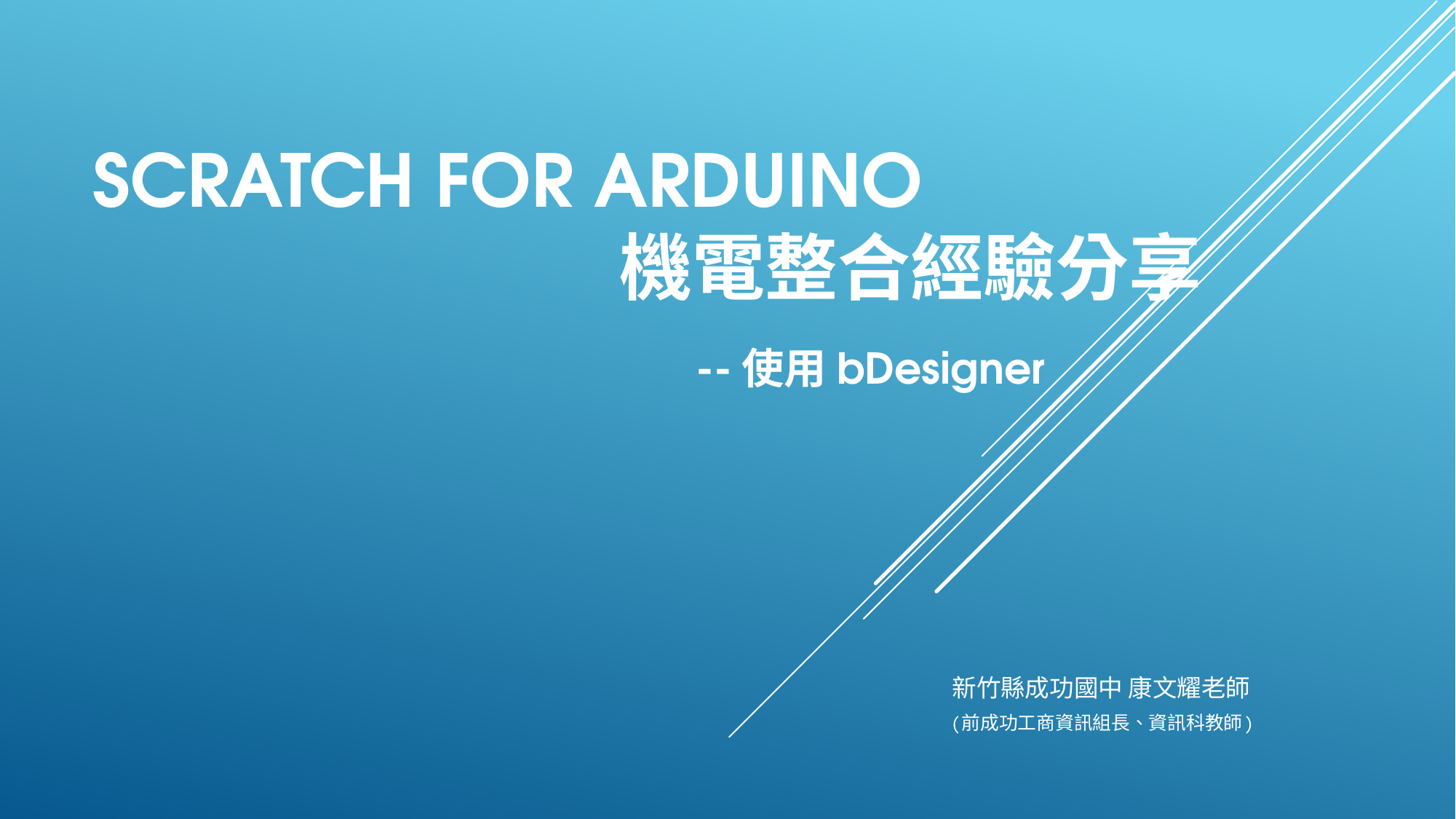

# SCRATCH FOR ARDUINO 機電整合經驗分享
--使用bDesigner
新竹縣成功國中 康文耀老師
(前成功工商資訊組長、資訊科教師)